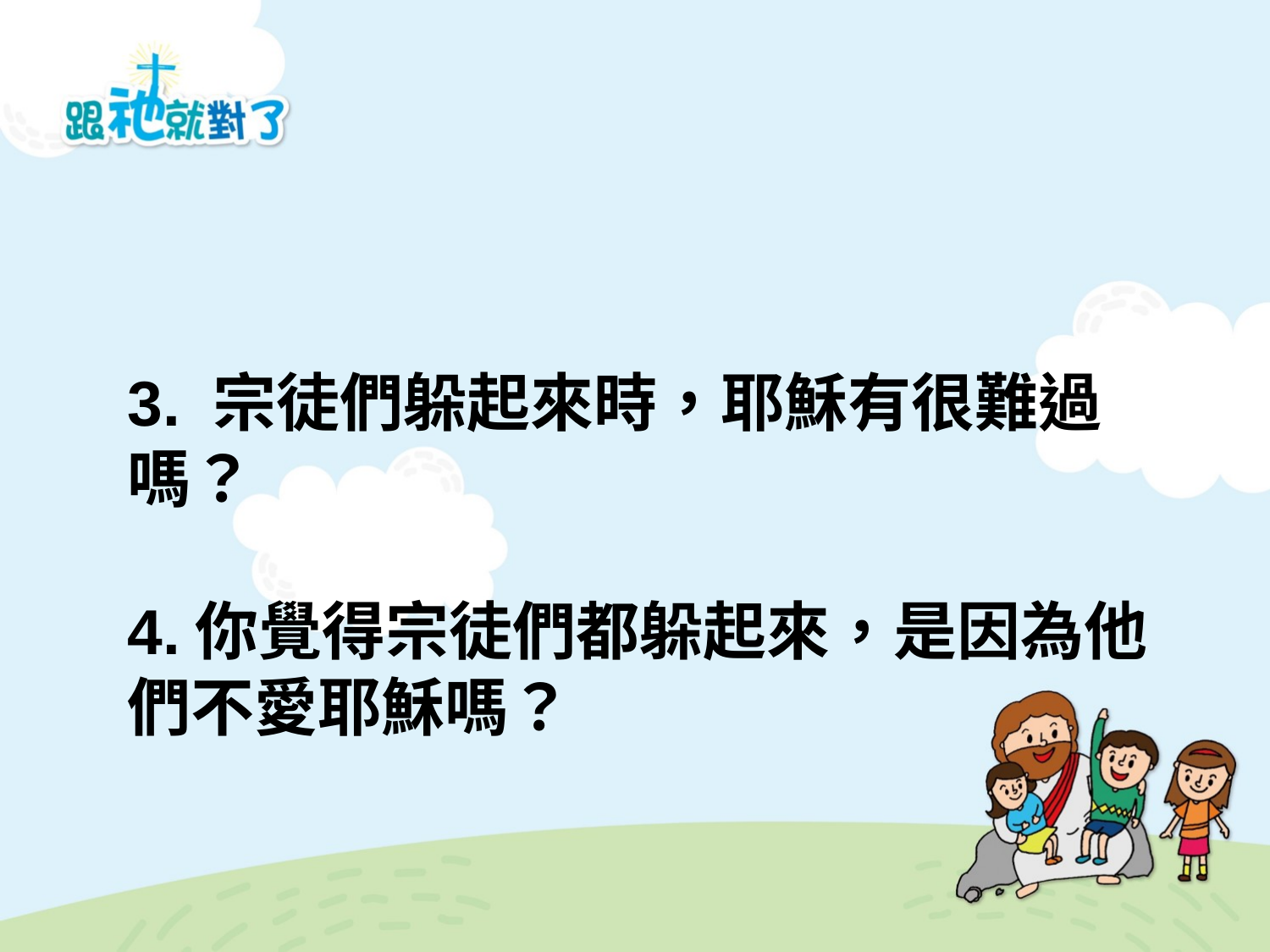

3. 宗徒們躲起來時，耶穌有很難過嗎？

4.你覺得宗徒們都躲起來，是因為他們不愛耶穌嗎？